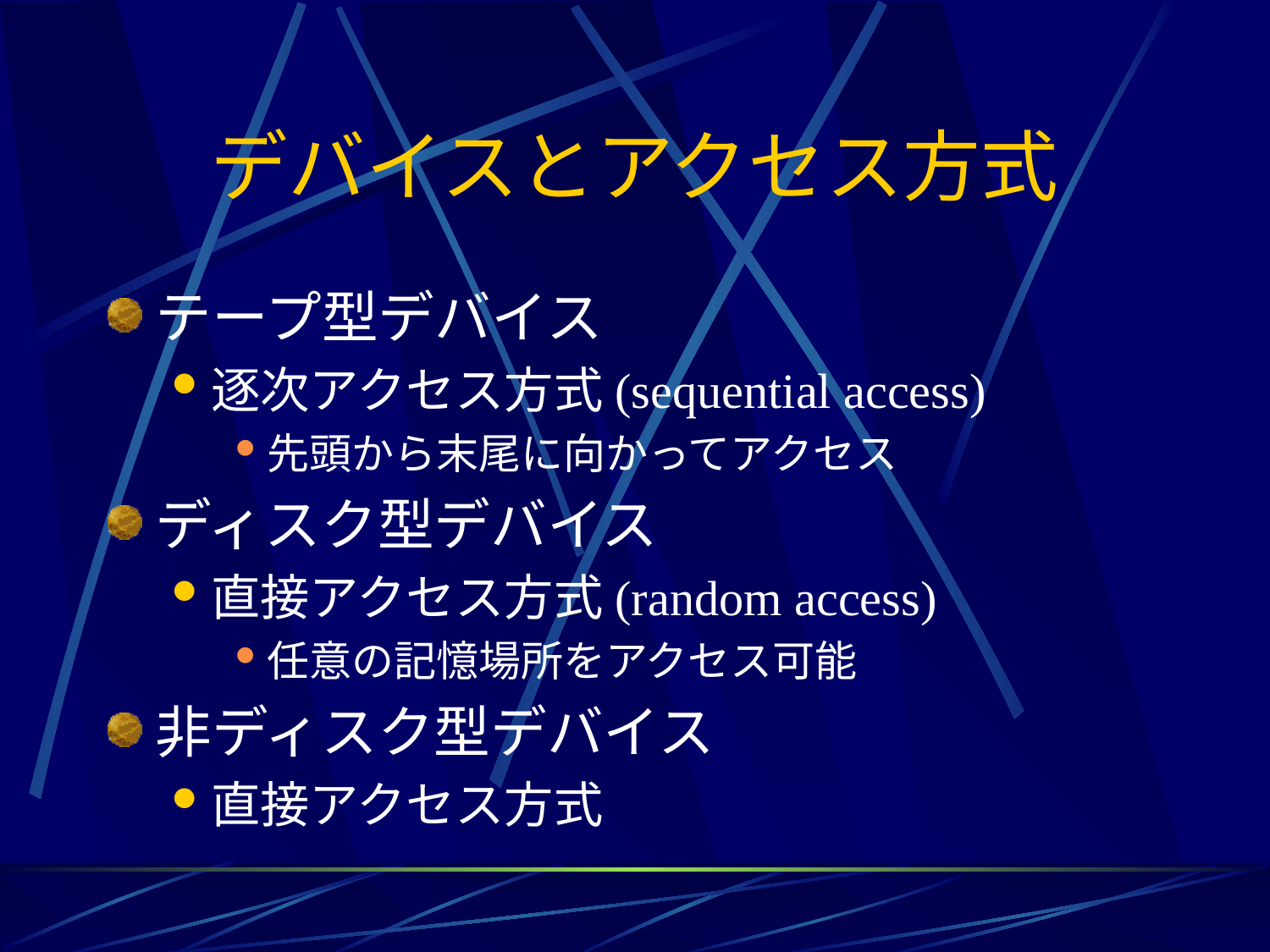

# デバイスとアクセス方式
テープ型デバイス
逐次アクセス方式(sequential access)
先頭から末尾に向かってアクセス
ディスク型デバイス
直接アクセス方式(random access)
任意の記憶場所をアクセス可能
非ディスク型デバイス
直接アクセス方式